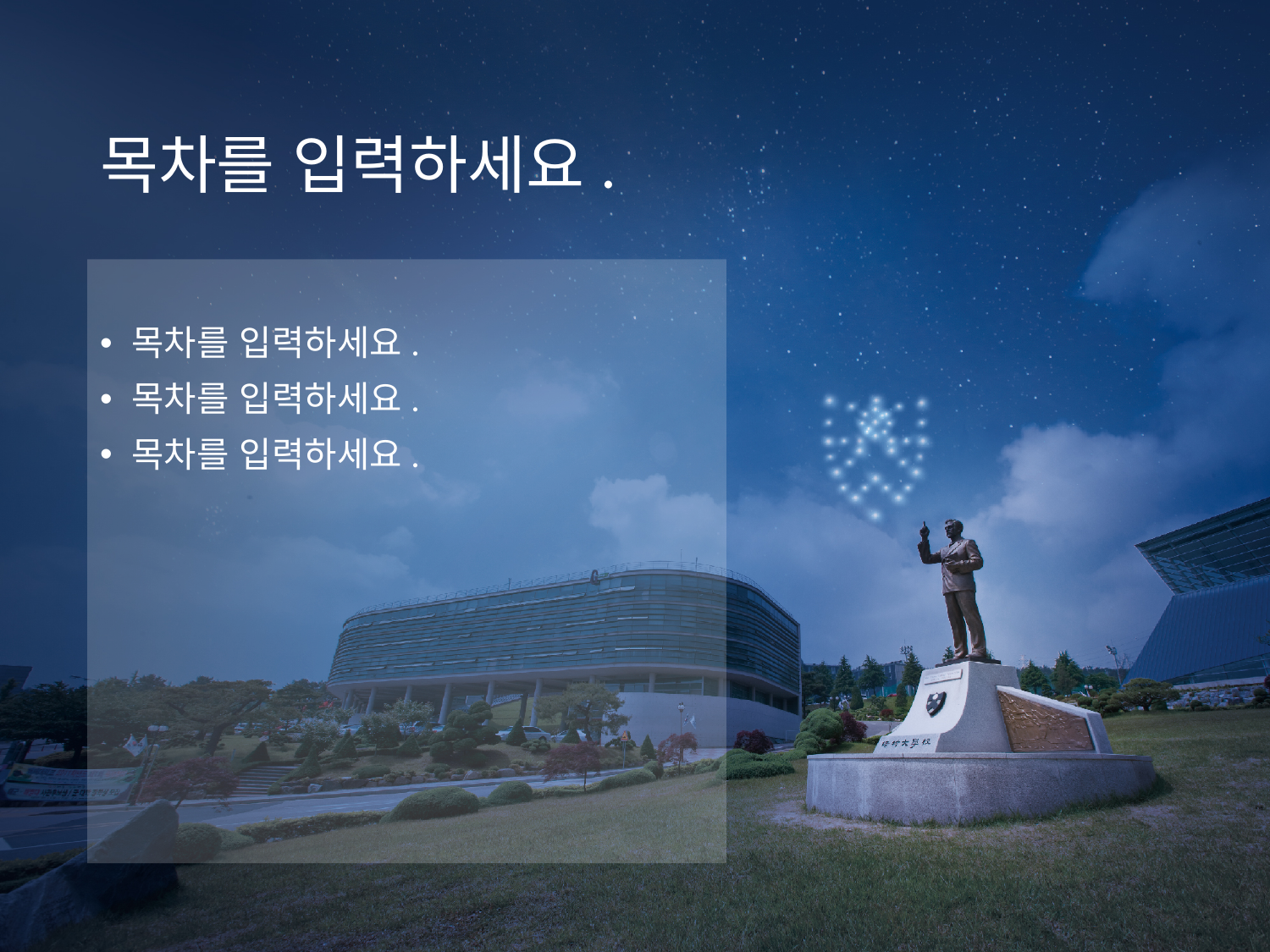

# 목차를 입력하세요.

목차를 입력하세요.
목차를 입력하세요.
목차를 입력하세요.